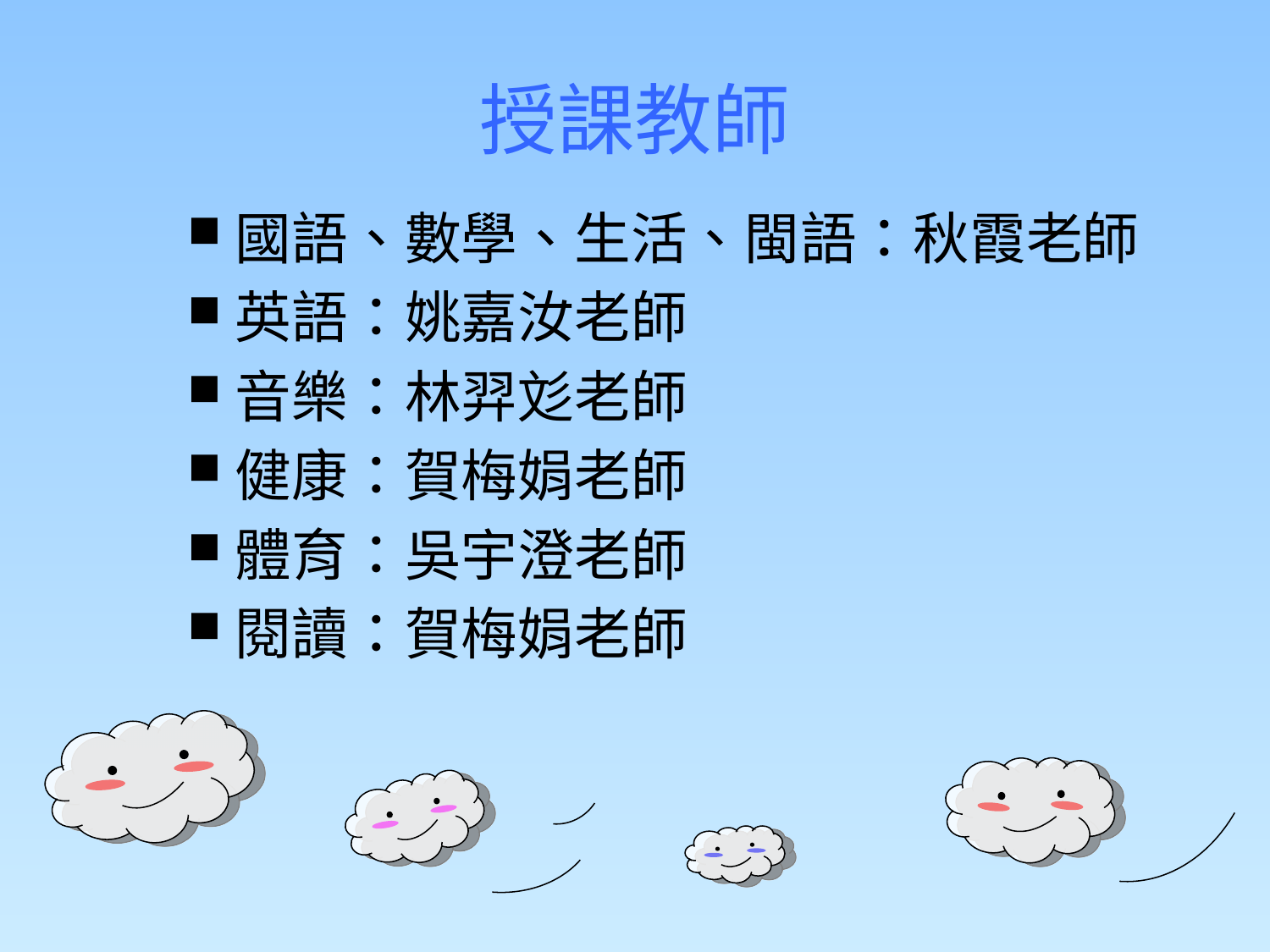

# 授課教師
國語、數學、生活、閩語：秋霞老師
英語：姚嘉汝老師
音樂：林羿彣老師
健康：賀梅娟老師
體育：吳宇澄老師
閱讀：賀梅娟老師